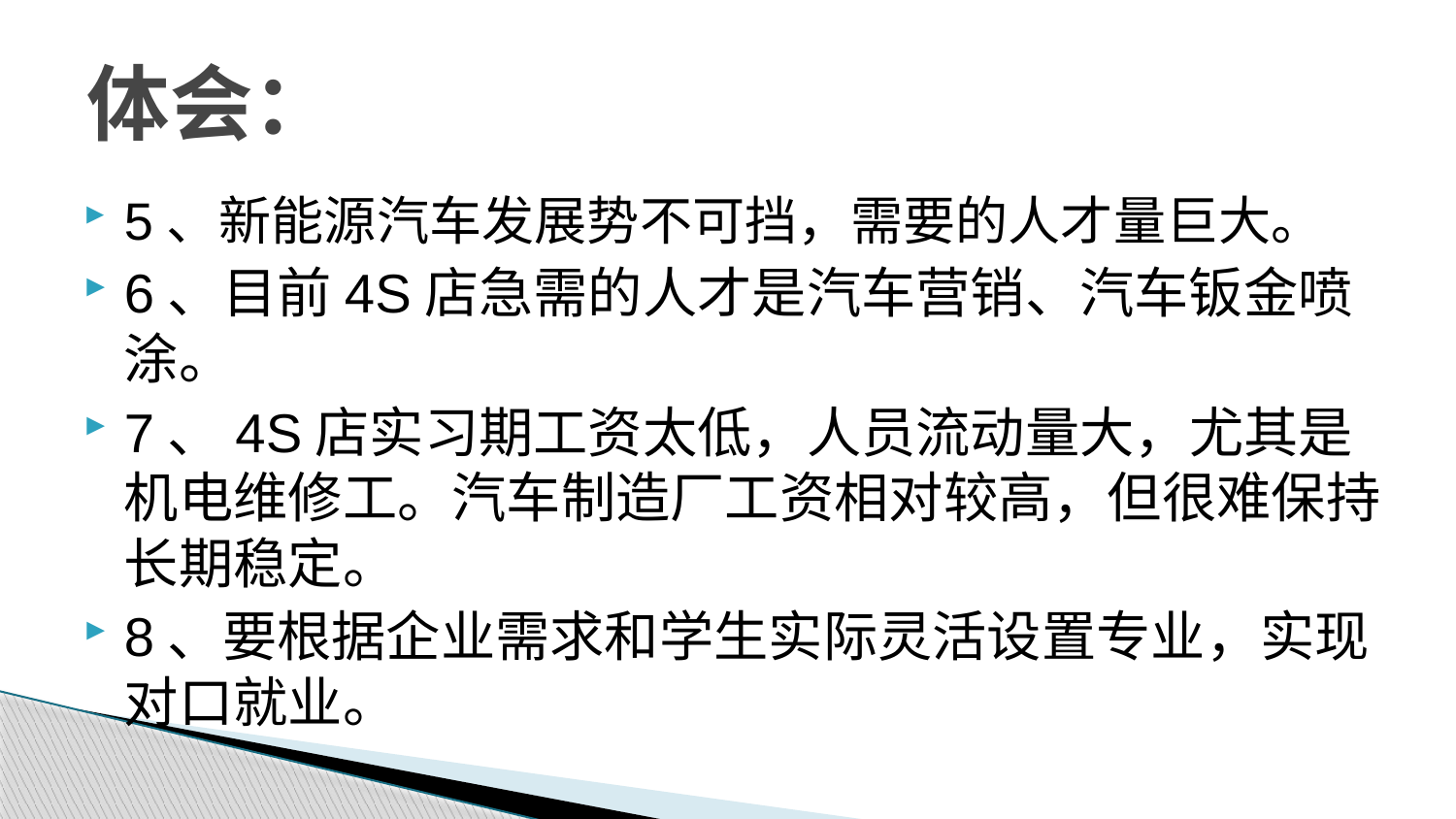

# 体会：
5、新能源汽车发展势不可挡，需要的人才量巨大。
6、目前4S店急需的人才是汽车营销、汽车钣金喷涂。
7、4S店实习期工资太低，人员流动量大，尤其是机电维修工。汽车制造厂工资相对较高，但很难保持长期稳定。
8、要根据企业需求和学生实际灵活设置专业，实现对口就业。